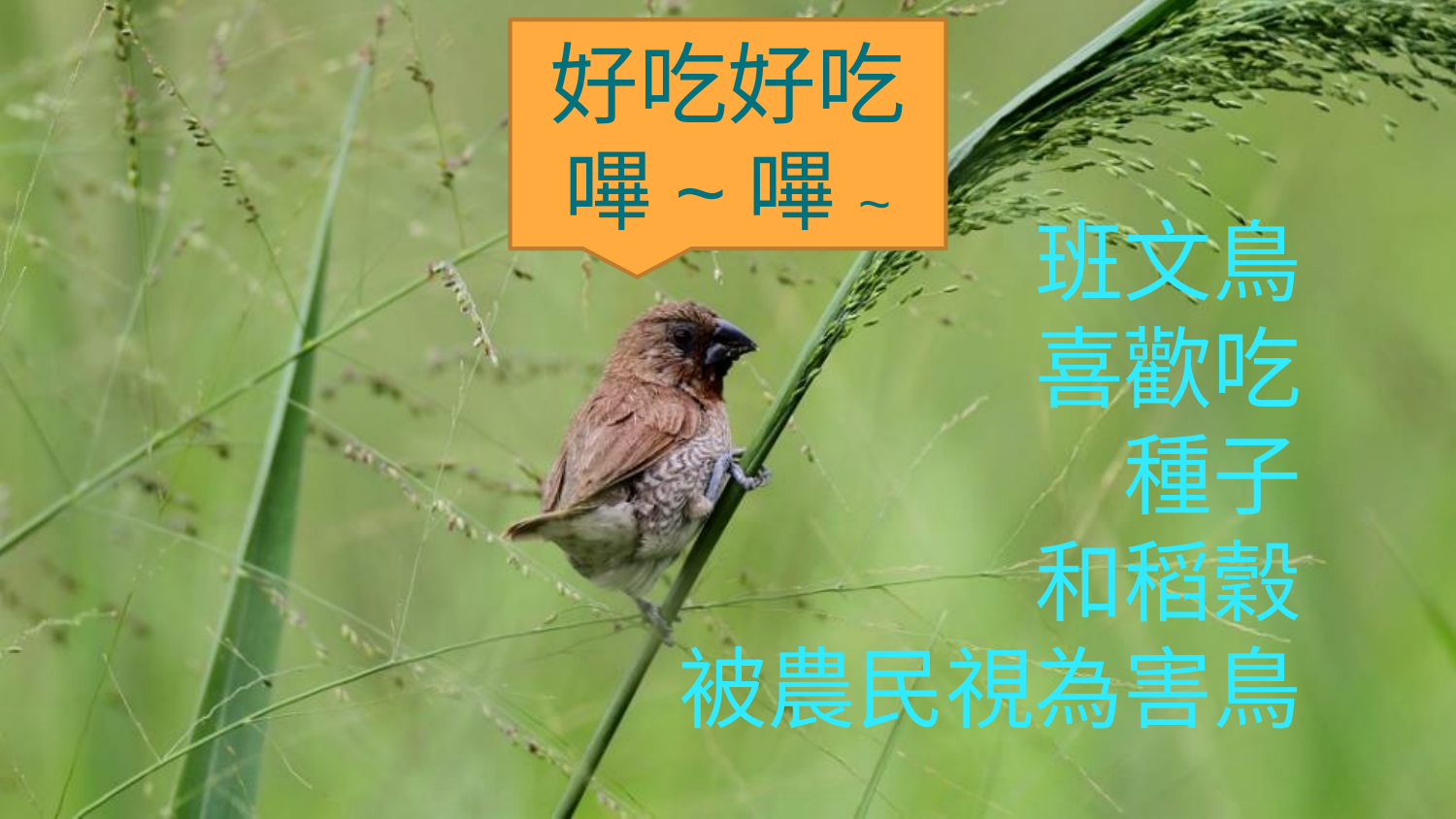

好吃好吃
嗶~嗶~
# 班文鳥 喜歡吃 種子 和稻穀 被農民視為害鳥